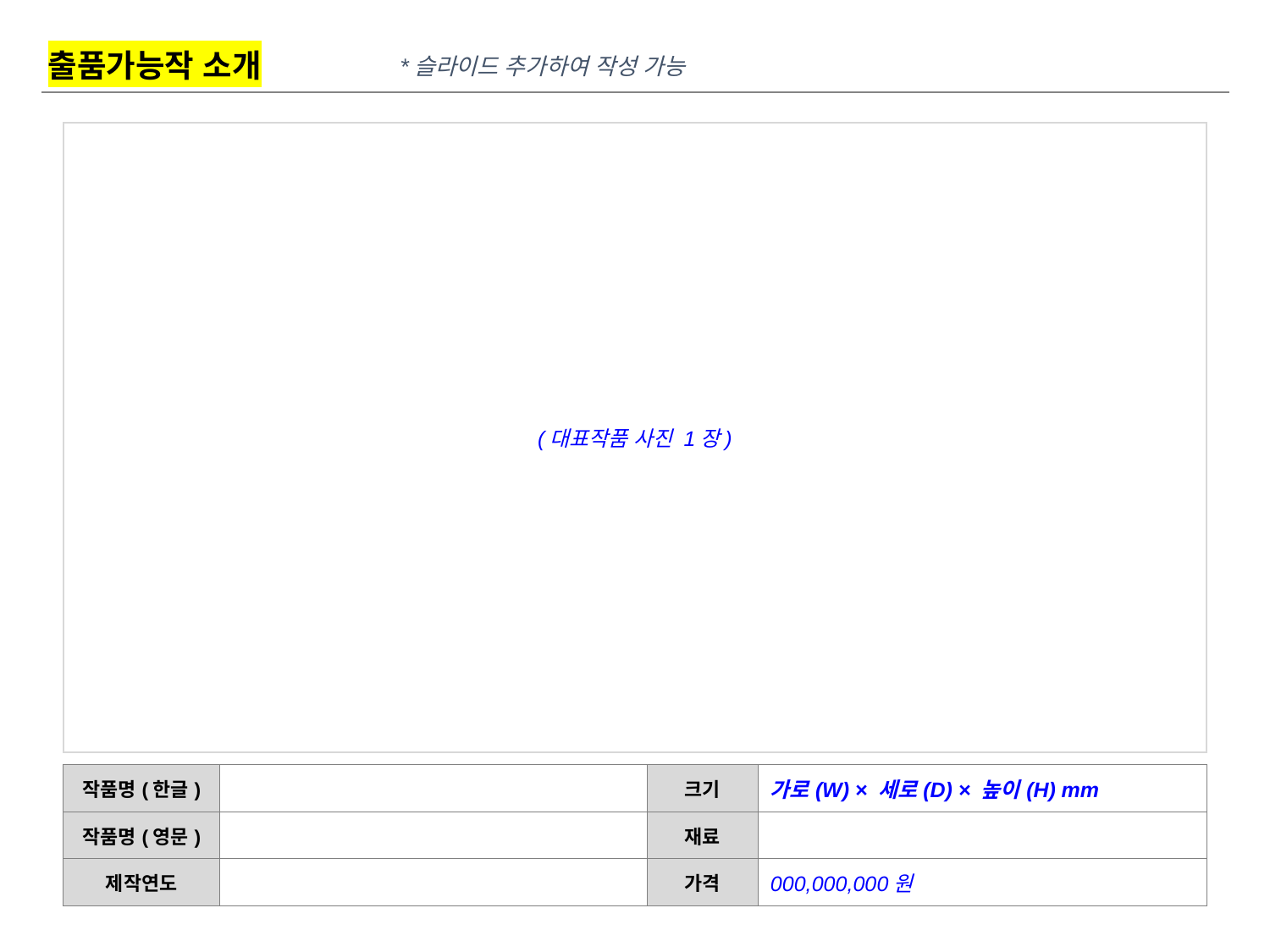

출품가능작 소개
*슬라이드 추가하여 작성 가능
(대표작품 사진 1장)
| 작품명(한글) |  | 크기 | 가로(W) × 세로(D) × 높이(H) mm |
| --- | --- | --- | --- |
| 작품명(영문) |  | 재료 |  |
| 제작연도 |  | 가격 | 000,000,000원 |